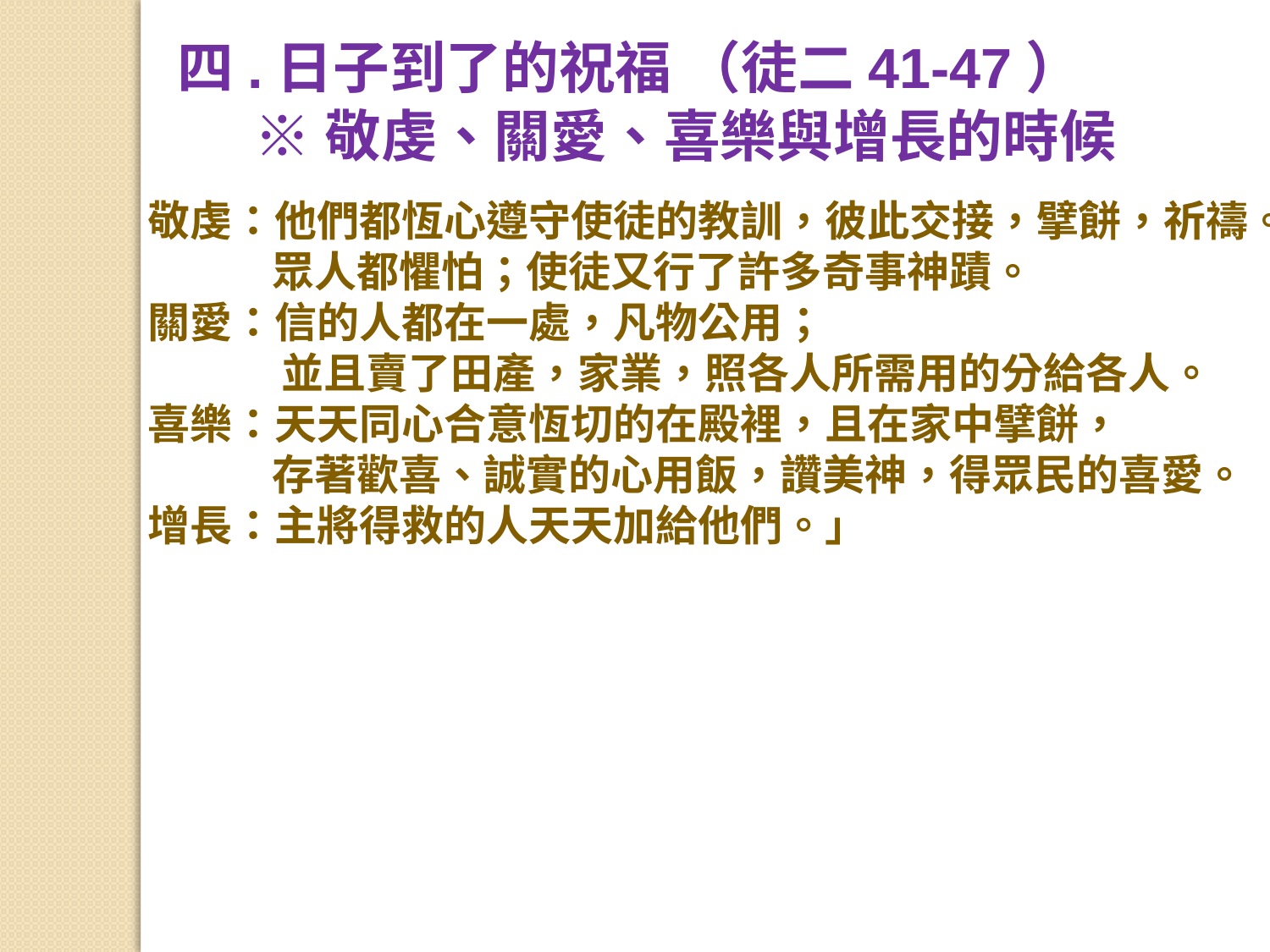

四.日子到了的祝福 （徒二41-47）
      ※敬虔、關愛、喜樂與增長的時候
敬虔：他們都恆心遵守使徒的教訓，彼此交接，擘餅，祈禱。
            眾人都懼怕；使徒又行了許多奇事神蹟。
關愛：信的人都在一處，凡物公用；
             並且賣了田產，家業，照各人所需用的分給各人。
喜樂：天天同心合意恆切的在殿裡，且在家中擘餅，
            存著歡喜、誠實的心用飯，讚美神，得眾民的喜愛。增長：主將得救的人天天加給他們。」